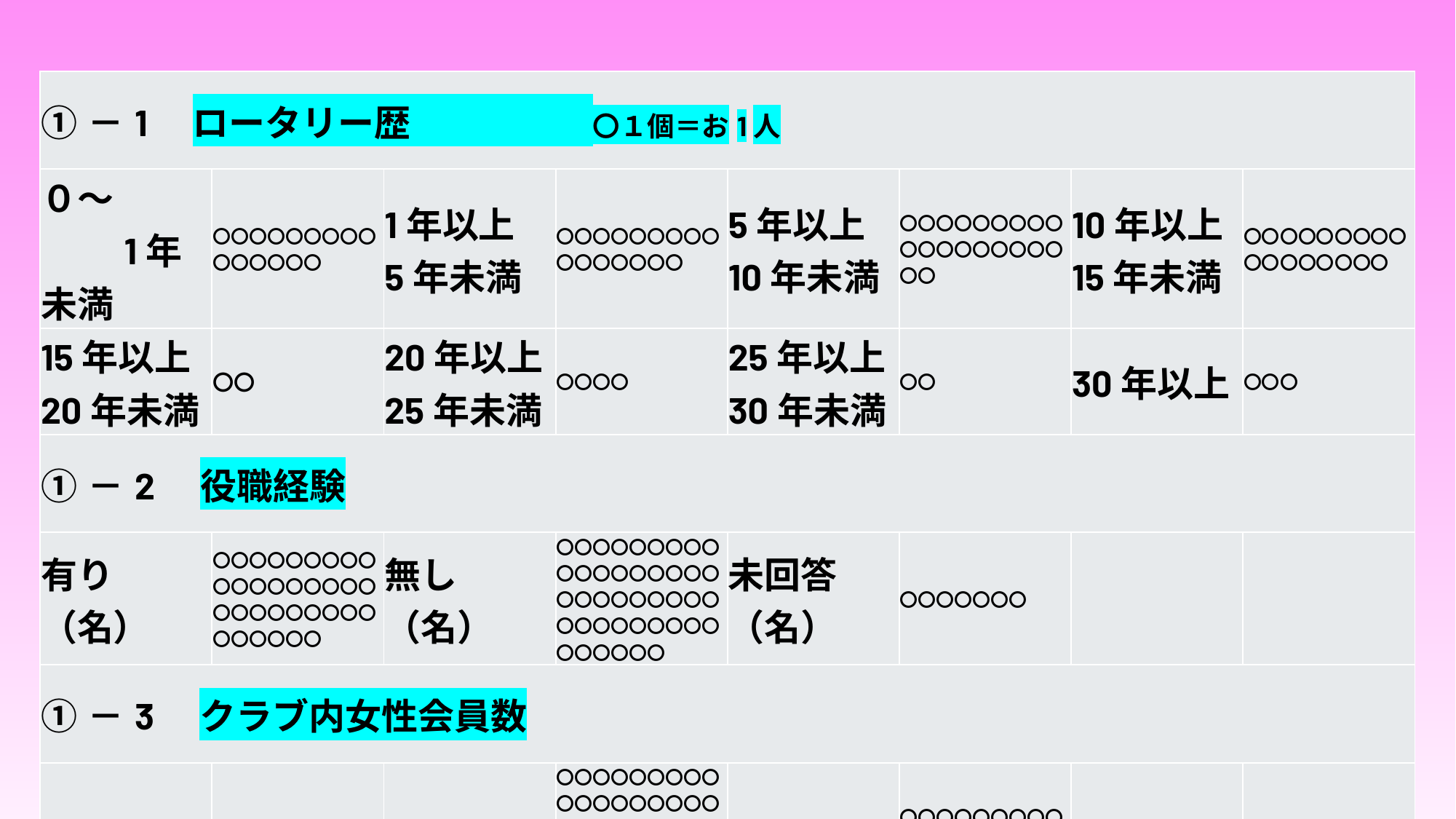

| ①－1　ロータリー歴　　　　　〇１個＝お1人 |  |  |  |  |  |  |  |
| --- | --- | --- | --- | --- | --- | --- | --- |
| ０～　　　　1年未満 | 〇〇〇〇〇〇〇〇〇〇〇〇〇〇〇 | 1年以上　5年未満 | 〇〇〇〇〇〇〇〇〇〇〇〇〇〇〇〇 | 5年以上10年未満 | 〇〇〇〇〇〇〇〇〇〇〇〇〇〇〇〇〇〇〇〇 | 10年以上15年未満 | 〇〇〇〇〇〇〇〇〇〇〇〇〇〇〇〇〇 |
| 15年以上20年未満 | 〇〇 | 20年以上25年未満 | 〇〇〇〇 | 25年以上30年未満 | 〇〇 | 30年以上 | 〇〇〇 |
| ①－2　役職経験 |  |  |  |  |  |  |  |
| 有り（名） | 〇〇〇〇〇〇〇〇〇〇〇〇〇〇〇〇〇〇〇〇〇〇〇〇〇〇〇〇〇〇〇〇〇 | 無し（名） | 〇〇〇〇〇〇〇〇〇〇〇〇〇〇〇〇〇〇〇〇〇〇〇〇〇〇〇〇〇〇〇〇〇〇〇〇〇〇〇〇〇〇 | 未回答（名） | 〇〇〇〇〇〇〇 |  |  |
| ①－3　クラブ内女性会員数 |  |  |  |  |  |  |  |
| ０～1名 | 〇〇〇〇 | ２～5名 | 〇〇〇〇〇〇〇〇〇〇〇〇〇〇〇〇〇〇〇〇〇〇〇〇〇〇〇〇〇〇〇〇〇〇〇〇〇〇〇〇〇〇〇〇〇〇〇 | ６名以上 | 〇〇〇〇〇〇〇〇〇〇〇〇〇〇〇〇〇〇〇 |  |  |